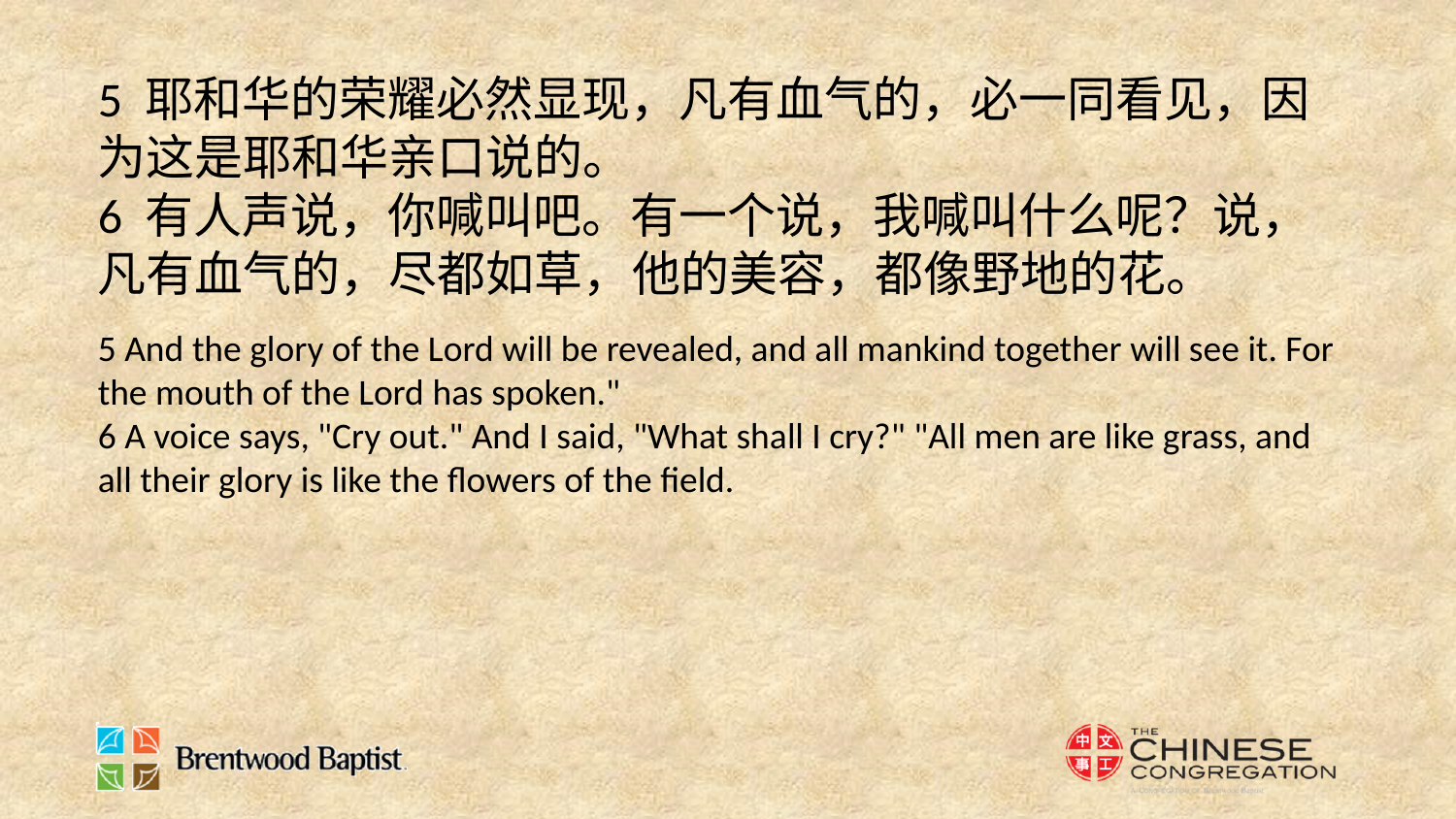

5 耶和华的荣耀必然显现，凡有血气的，必一同看见，因为这是耶和华亲口说的。
6 有人声说，你喊叫吧。有一个说，我喊叫什么呢？说，凡有血气的，尽都如草，他的美容，都像野地的花。

5 And the glory of the Lord will be revealed, and all mankind together will see it. For the mouth of the Lord has spoken."
6 A voice says, "Cry out." And I said, "What shall I cry?" "All men are like grass, and all their glory is like the flowers of the field.